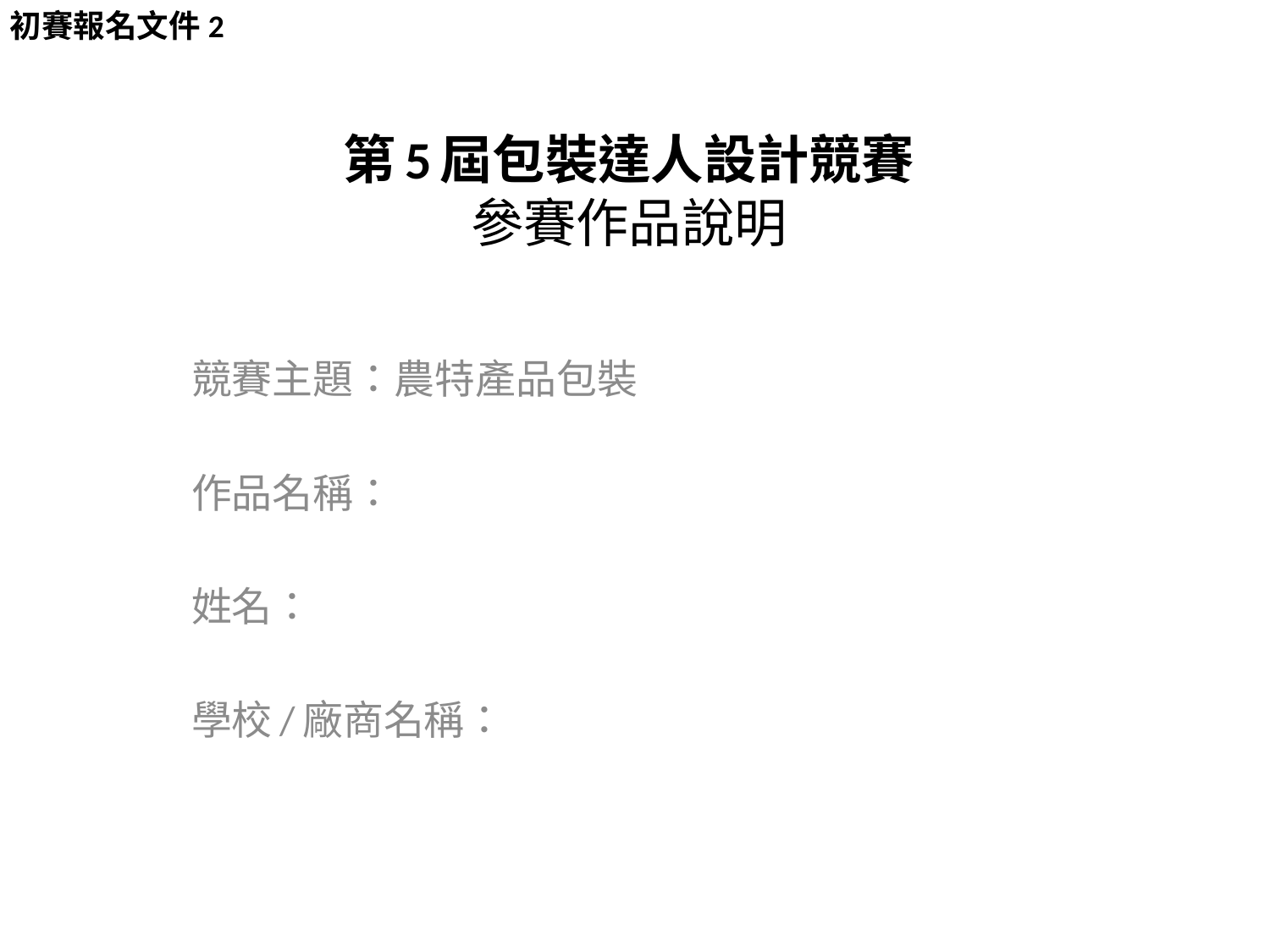

初賽報名文件2
# 第5屆包裝達人設計競賽 參賽作品說明
競賽主題：農特產品包裝

作品名稱：

姓名：

學校/廠商名稱：